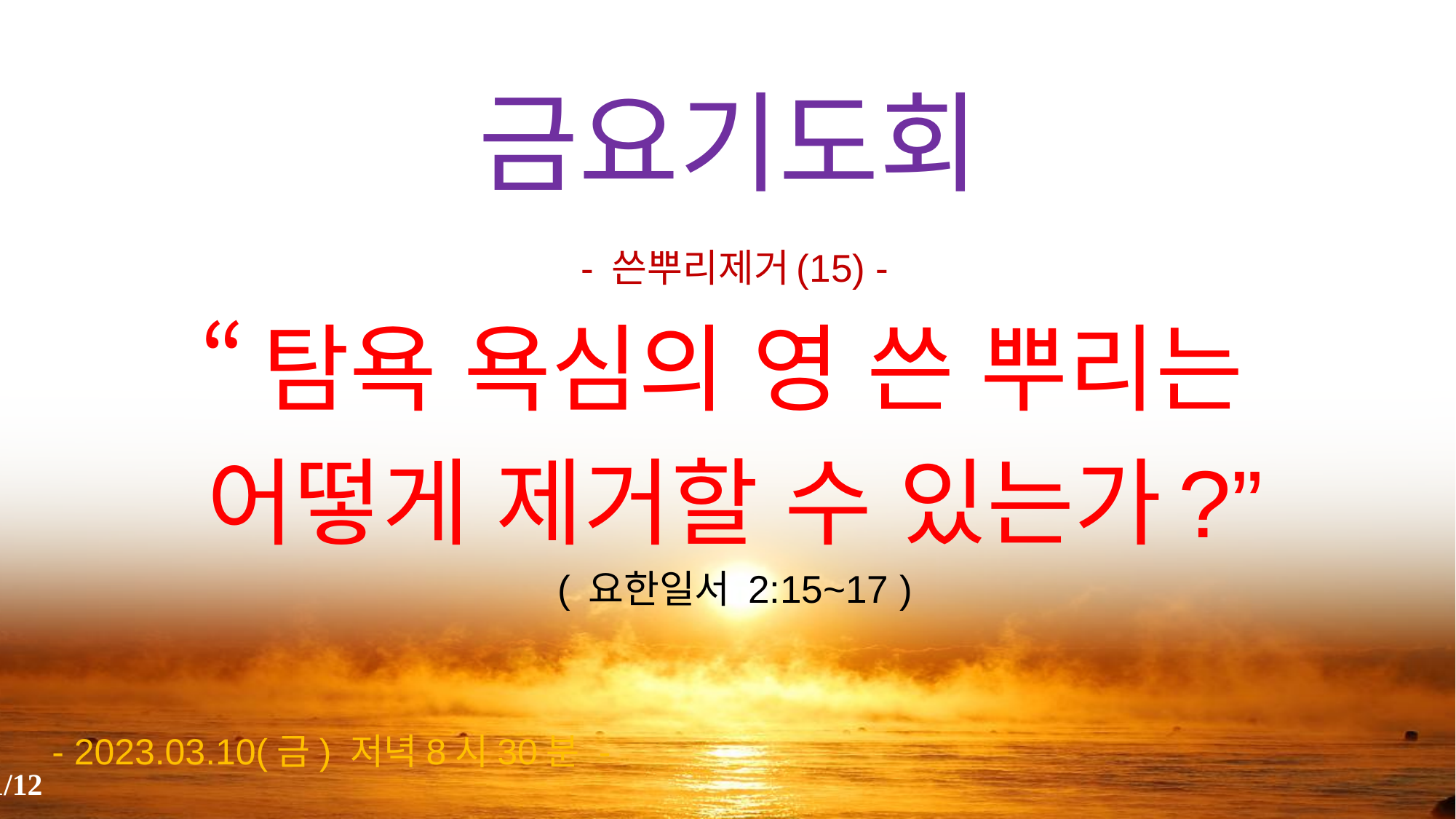

# 금요기도회
- 쓴뿌리제거(15) -
“탐욕 욕심의 영 쓴 뿌리는
어떻게 제거할 수 있는가?”
( 요한일서 2:15~17 )
- 2023.03.10(금) 저녁8시30분 -